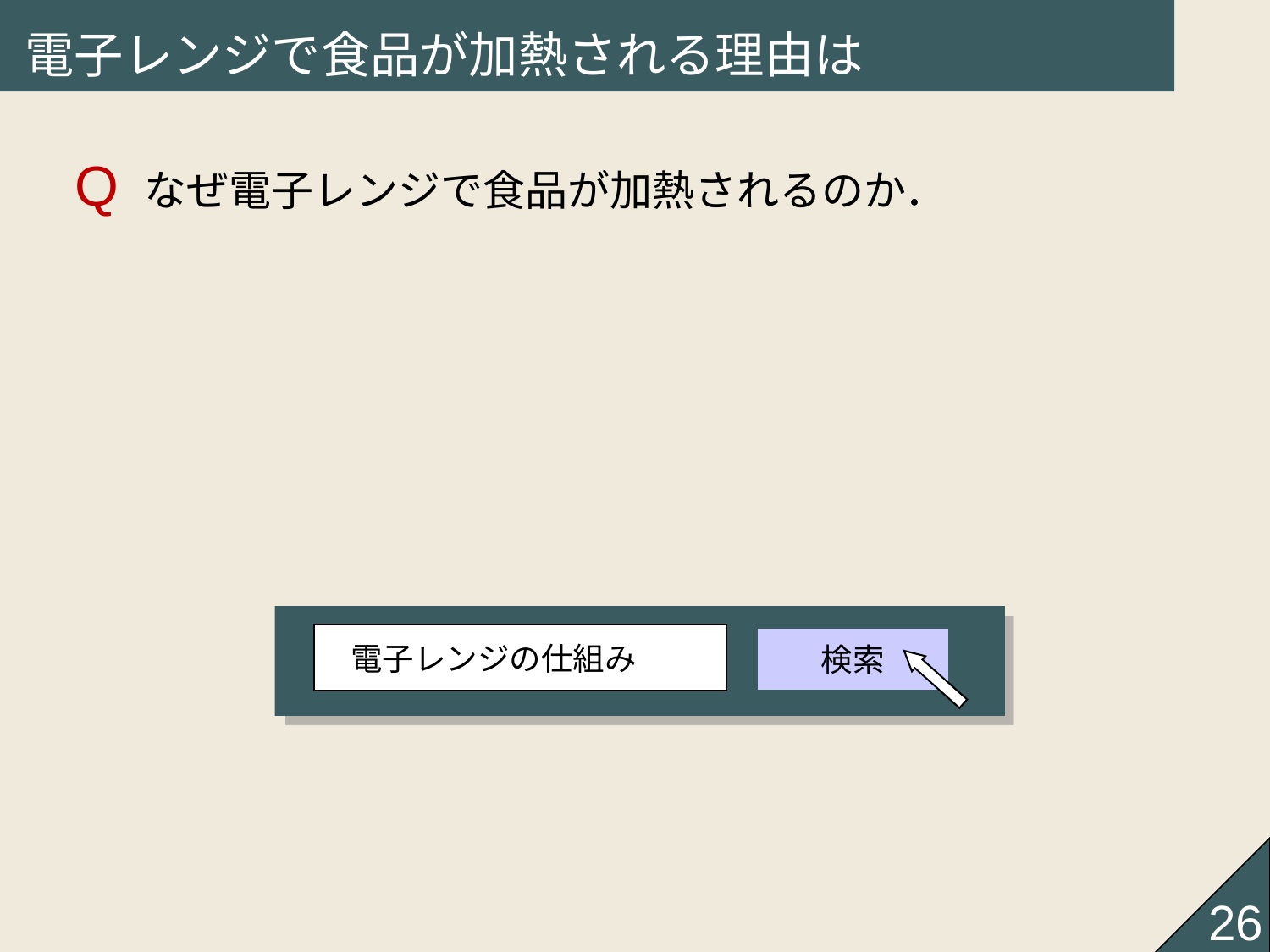

# 電子レンジで食品が加熱される理由は
Q	 なぜ電子レンジで食品が加熱されるのか．

　電子レンジの仕組み
検索